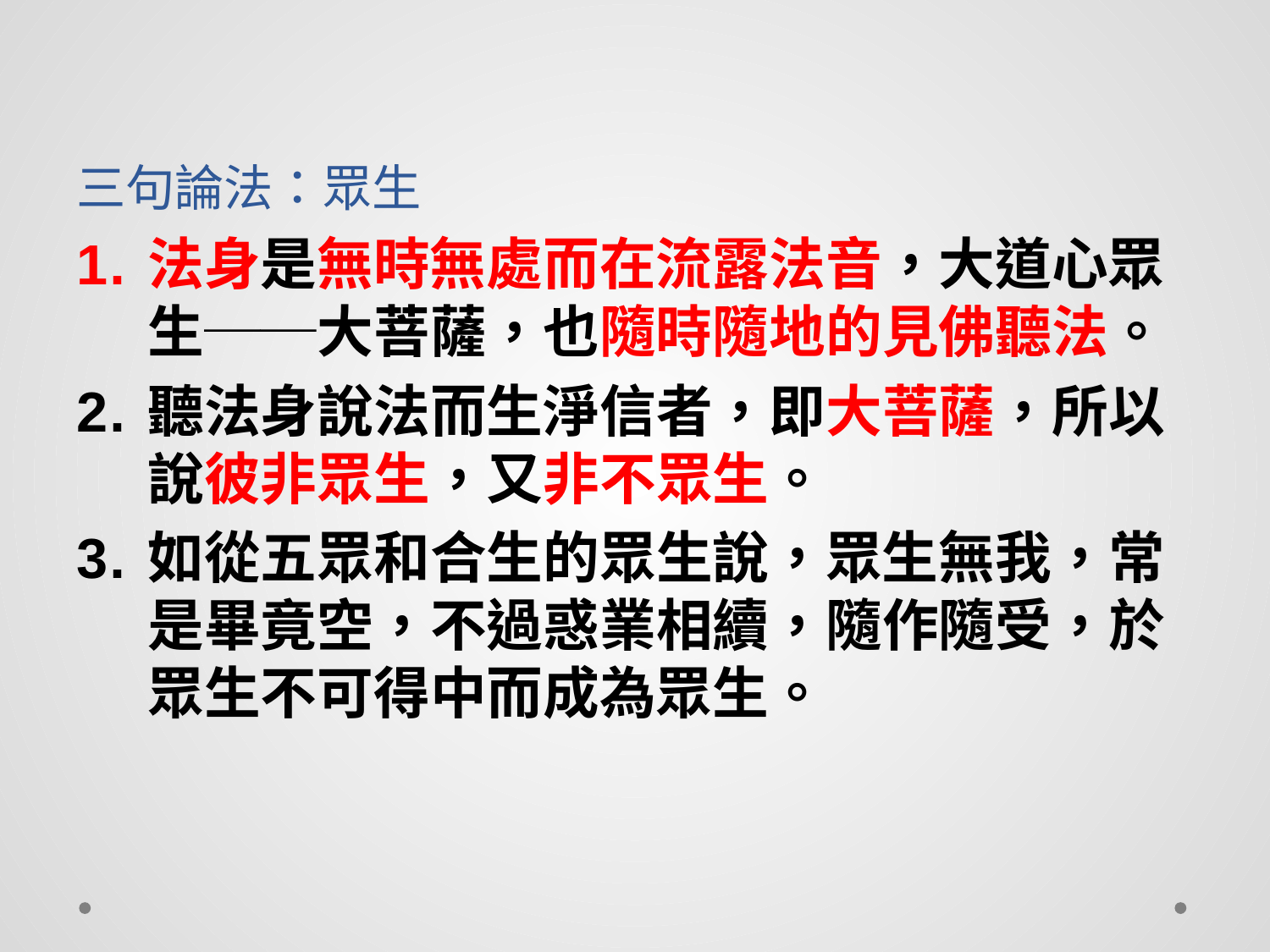

# 三句論法：眾生
法身是無時無處而在流露法音，大道心眾生──大菩薩，也隨時隨地的見佛聽法。
聽法身說法而生淨信者，即大菩薩，所以說彼非眾生，又非不眾生。
如從五眾和合生的眾生說，眾生無我，常是畢竟空，不過惑業相續，隨作隨受，於眾生不可得中而成為眾生。